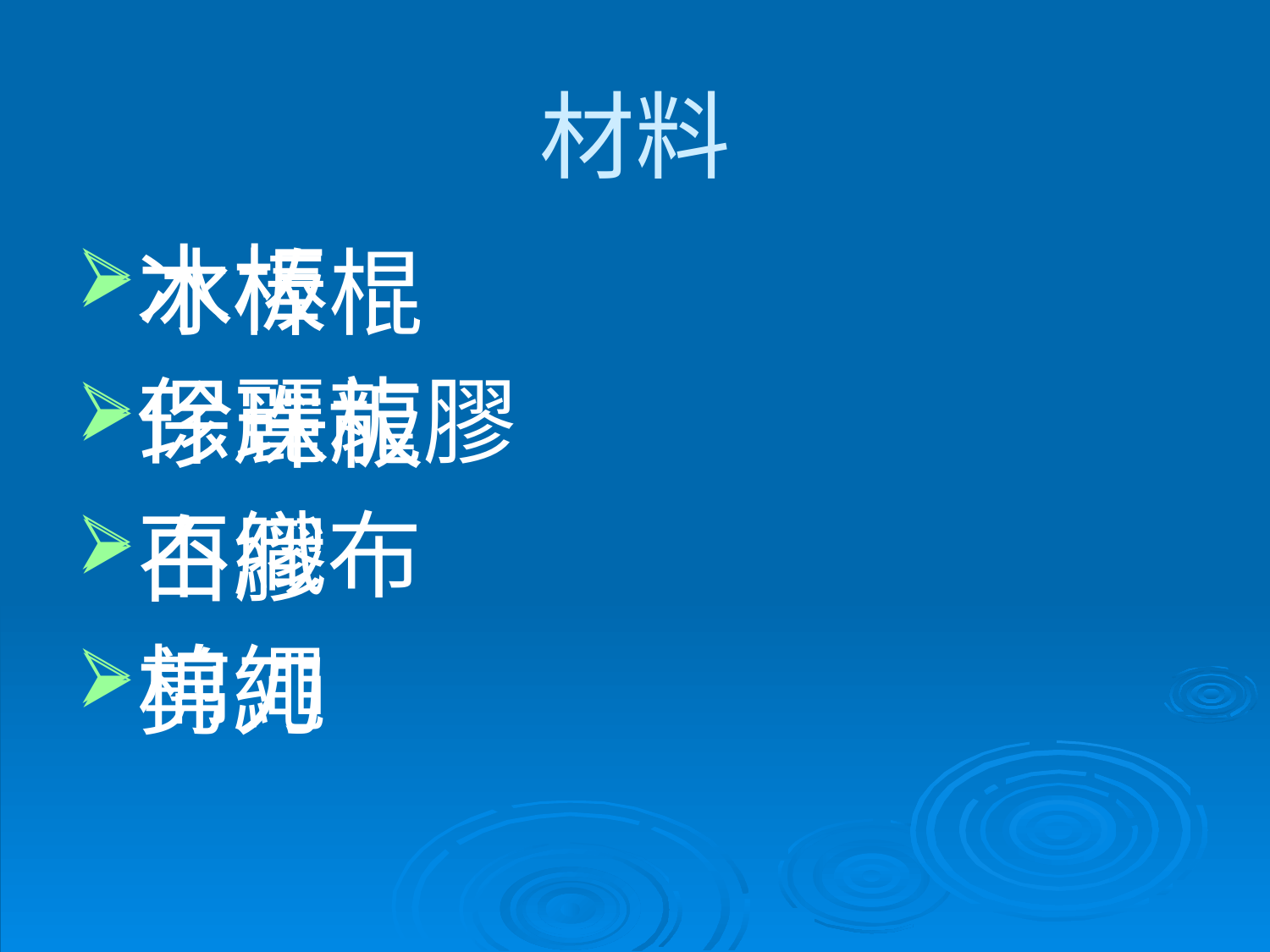

材料
木板
保麗龍膠
不織布
棉繩
冰棒棍
珍珠板
白膠
剪刀